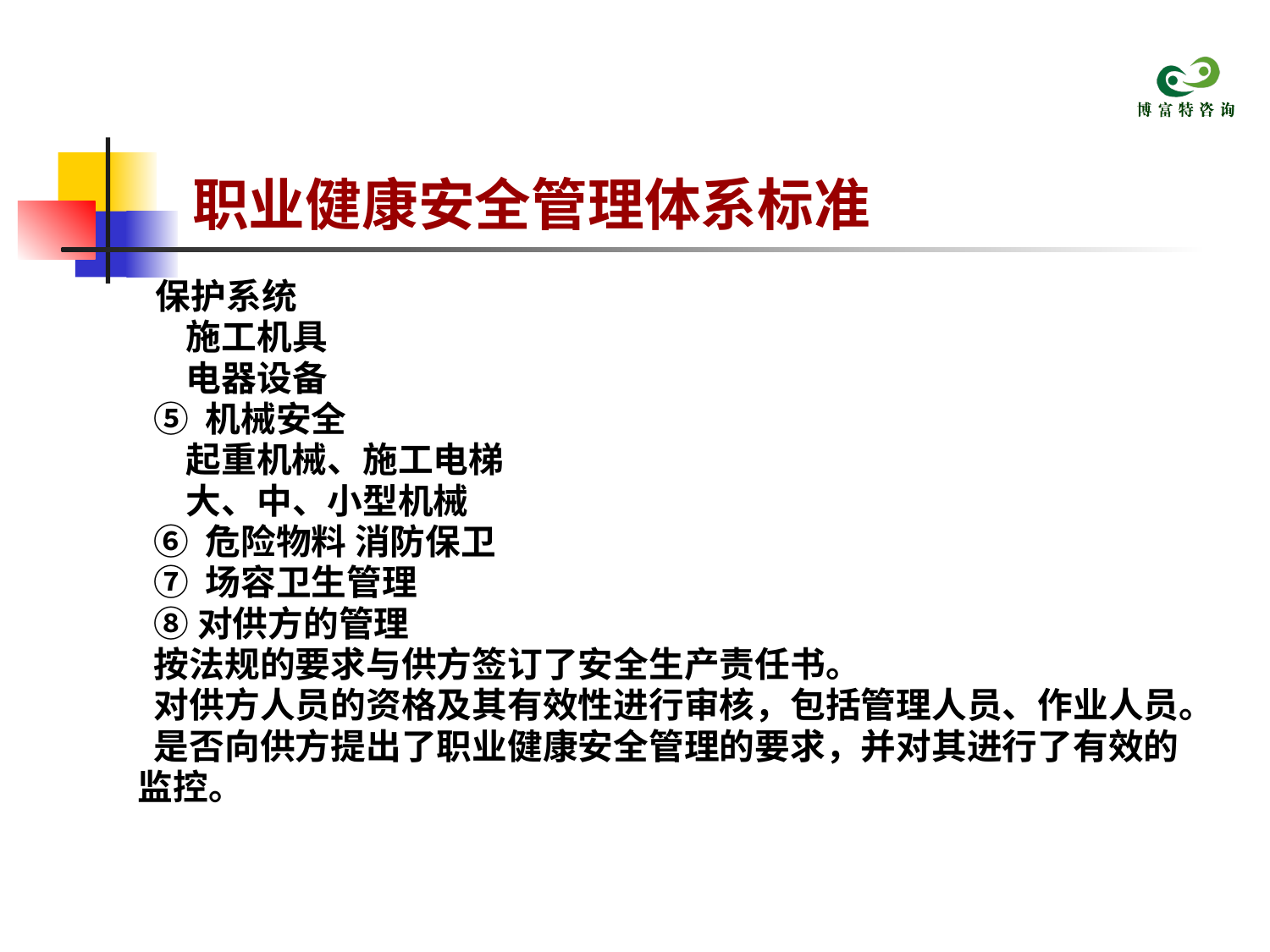

# 职业健康安全管理体系标准
    保护系统
     施工机具
     电器设备
  ⑤ 机械安全
     起重机械、施工电梯
     大、中、小型机械
  ⑥ 危险物料 消防保卫
  ⑦ 场容卫生管理
  ⑧对供方的管理
 按法规的要求与供方签订了安全生产责任书。
 对供方人员的资格及其有效性进行审核，包括管理人员、作业人员。
 是否向供方提出了职业健康安全管理的要求，并对其进行了有效的
监控。

139